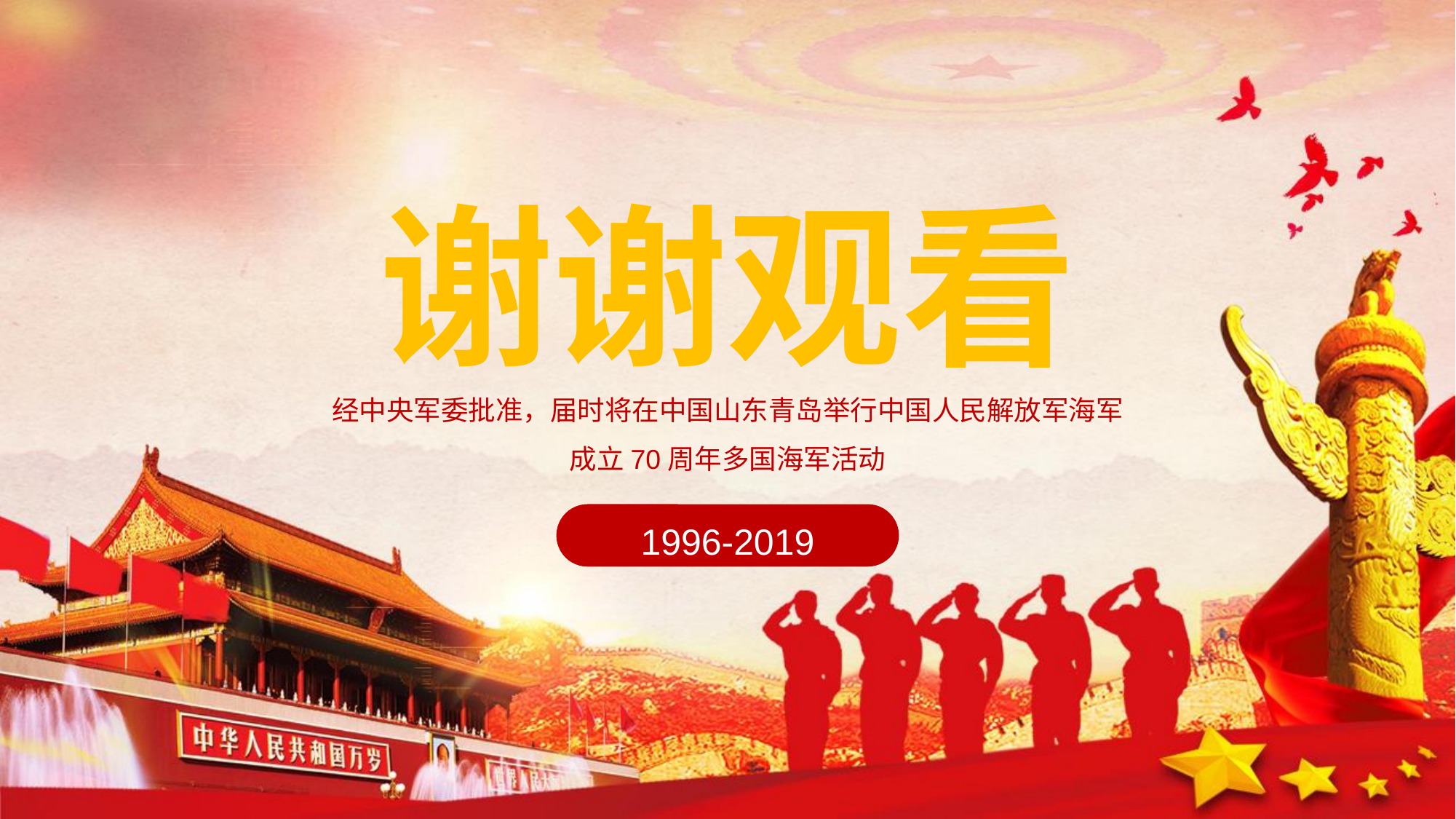

谢谢观看
经中央军委批准，届时将在中国山东青岛举行中国人民解放军海军成立70周年多国海军活动

1996-2019